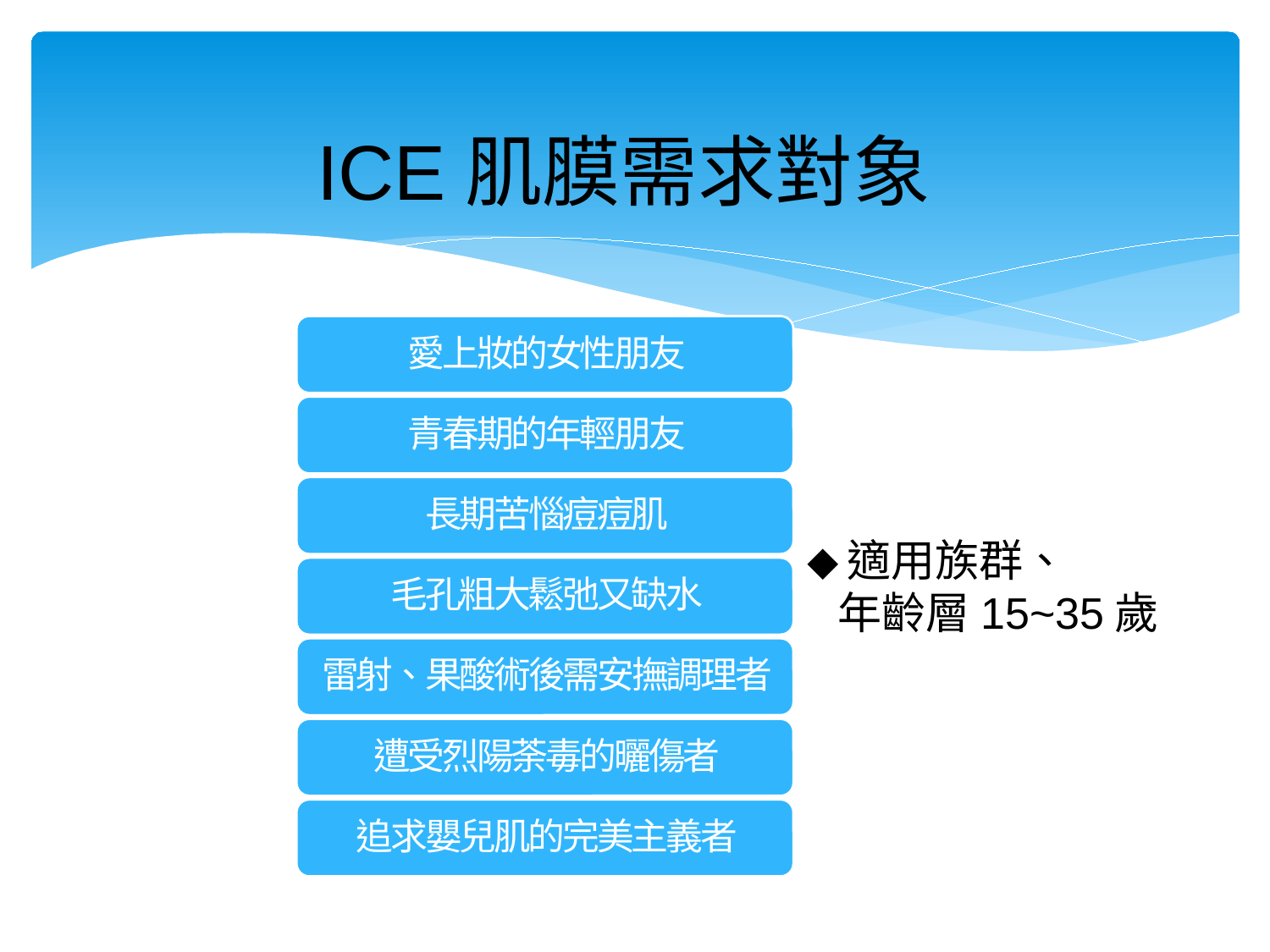

ICE肌膜需求對象
愛上妝的女性朋友
青春期的年輕朋友
長期苦惱痘痘肌
毛孔粗大鬆弛又缺水
雷射、果酸術後需安撫調理者
遭受烈陽荼毒的曬傷者
追求嬰兒肌的完美主義者
◆適用族群、
  年齡層15~35歲